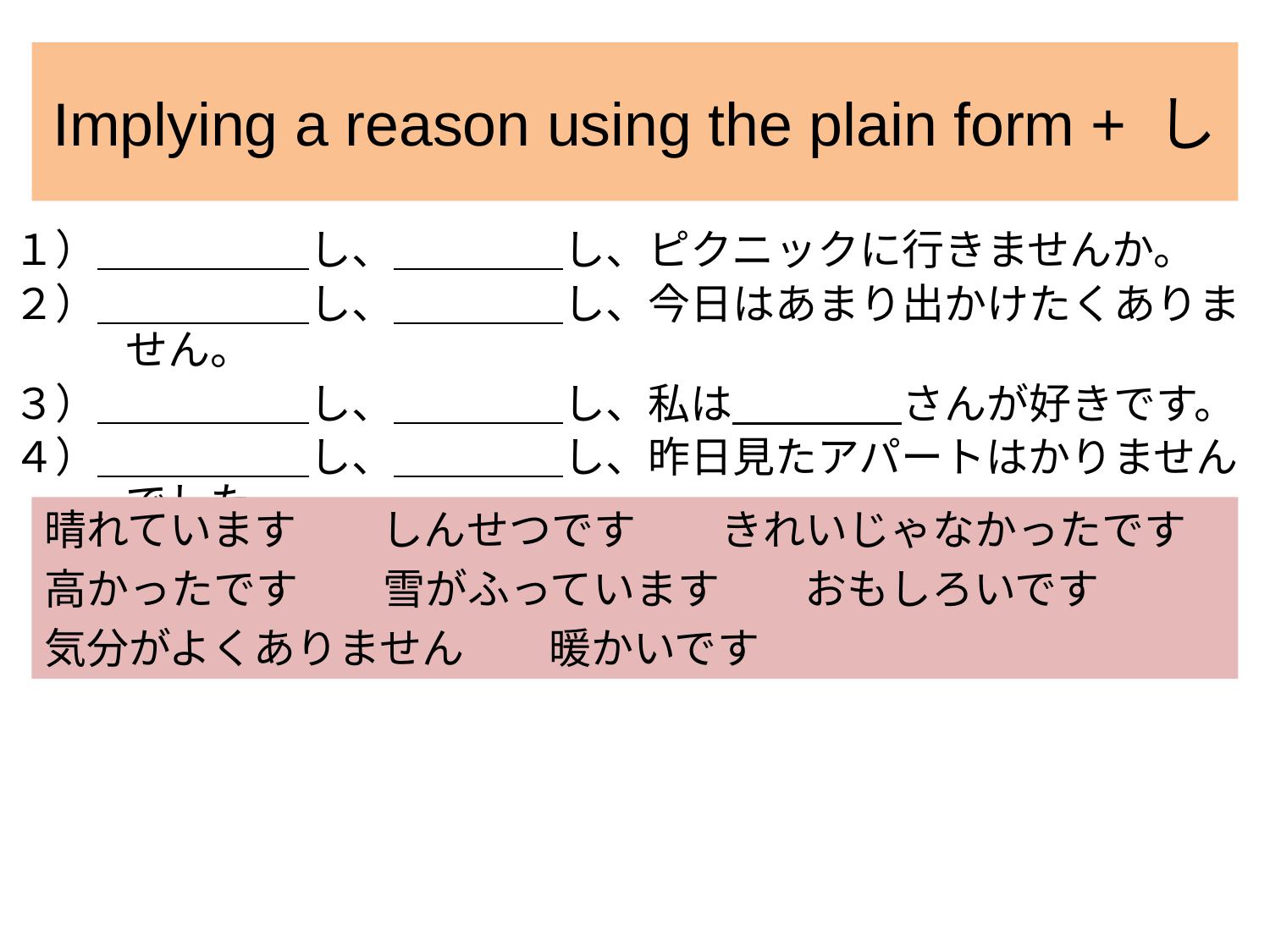

# Implying a reason using the plain form + し
１）＿＿＿＿＿し、＿＿＿＿し、ピクニックに行きませんか。
２）＿＿＿＿＿し、＿＿＿＿し、今日はあまり出かけたくありません。
３）＿＿＿＿＿し、＿＿＿＿し、私は　　　　さんが好きです。
４）＿＿＿＿＿し、＿＿＿＿し、昨日見たアパートはかりませんでした。

晴れています　　しんせつです　　きれいじゃなかったです
高かったです　　雪がふっています　　おもしろいです
気分がよくありません　　暖かいです